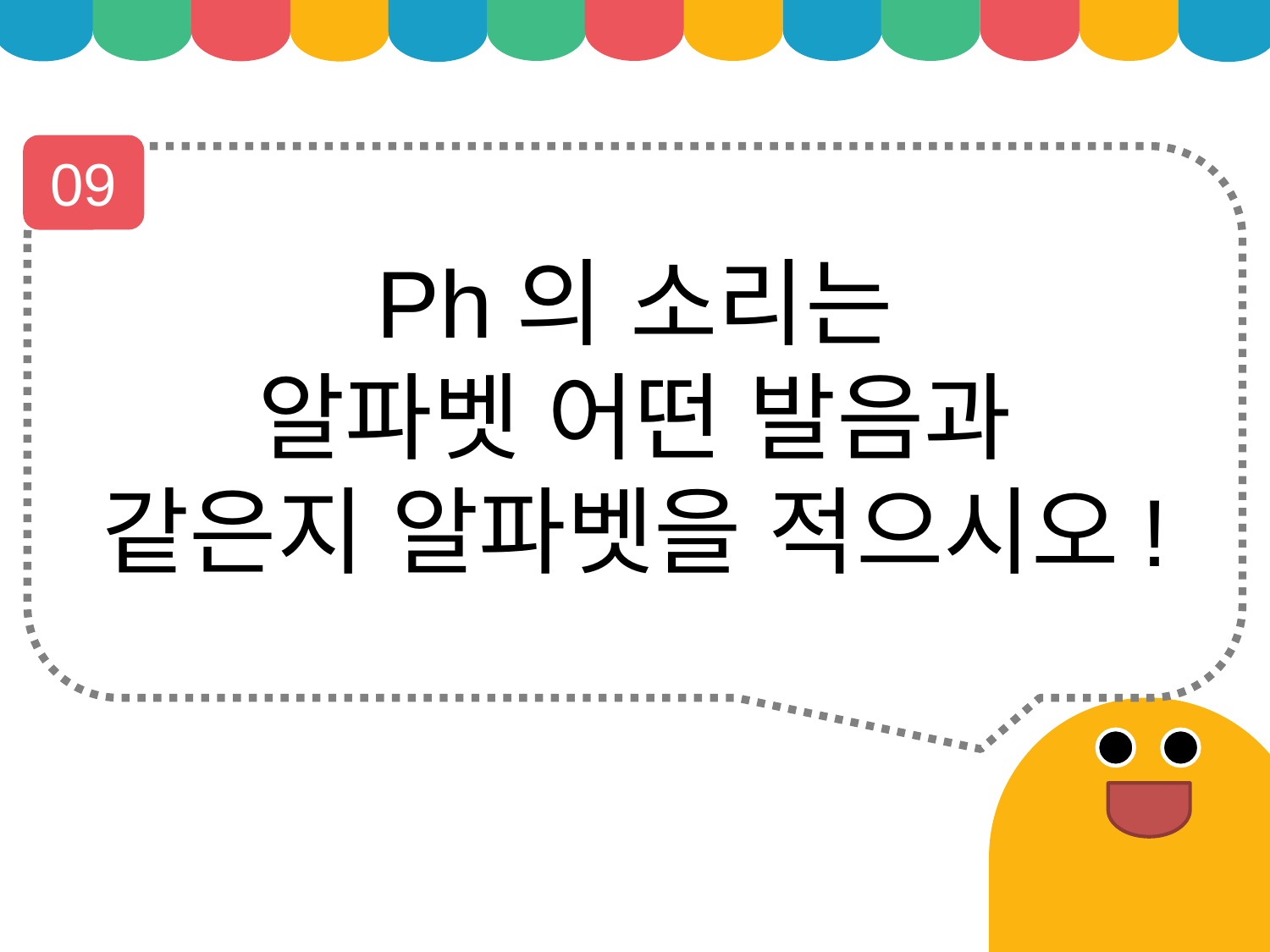

09

Ph의 소리는
알파벳 어떤 발음과
같은지 알파벳을 적으시오!